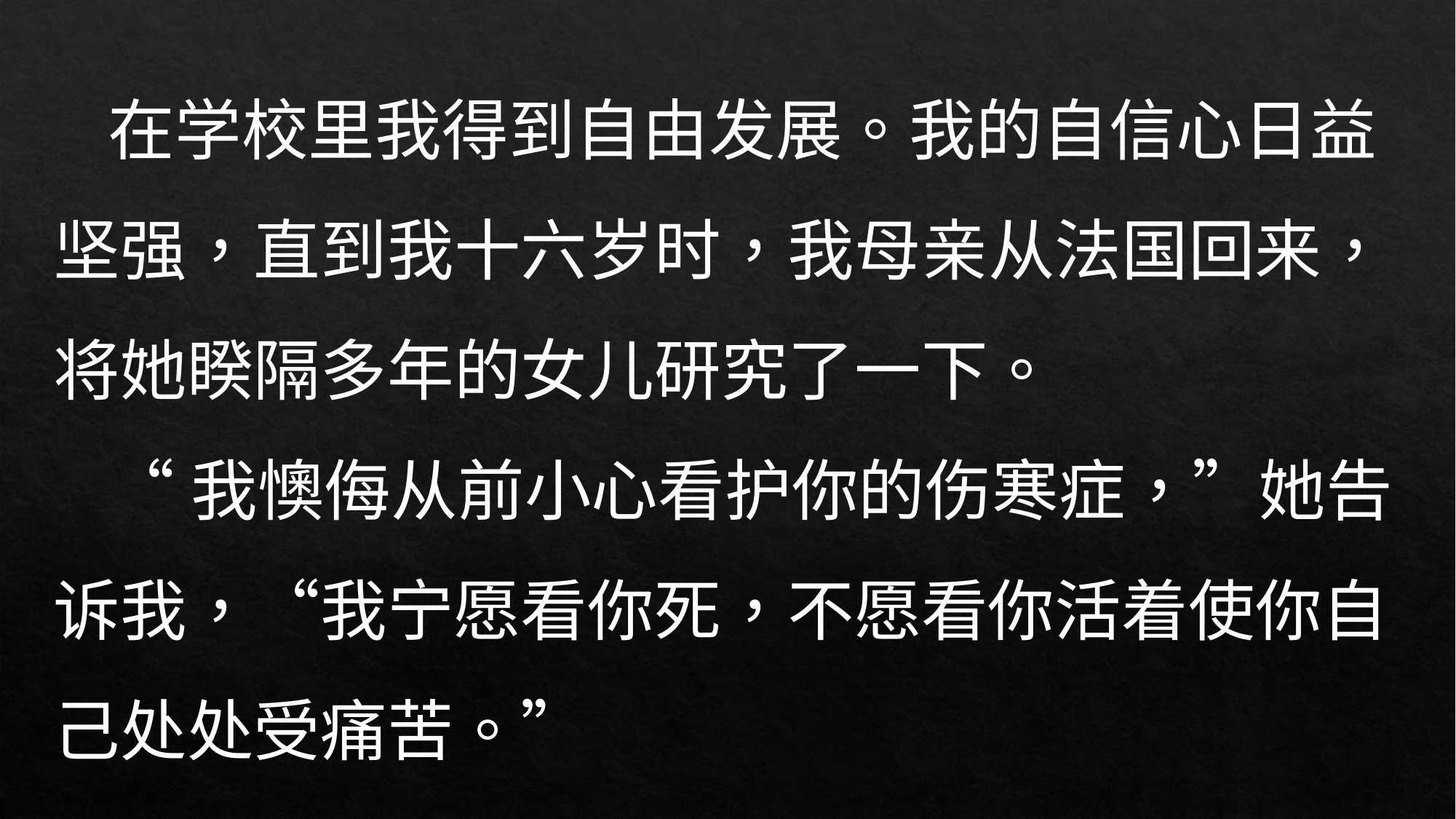

在学校里我得到自由发展。我的自信心日益坚强，直到我十六岁时，我母亲从法国回来，将她睽隔多年的女儿研究了一下。
“我懊侮从前小心看护你的伤寒症，”她告诉我，“我宁愿看你死，不愿看你活着使你自己处处受痛苦。”